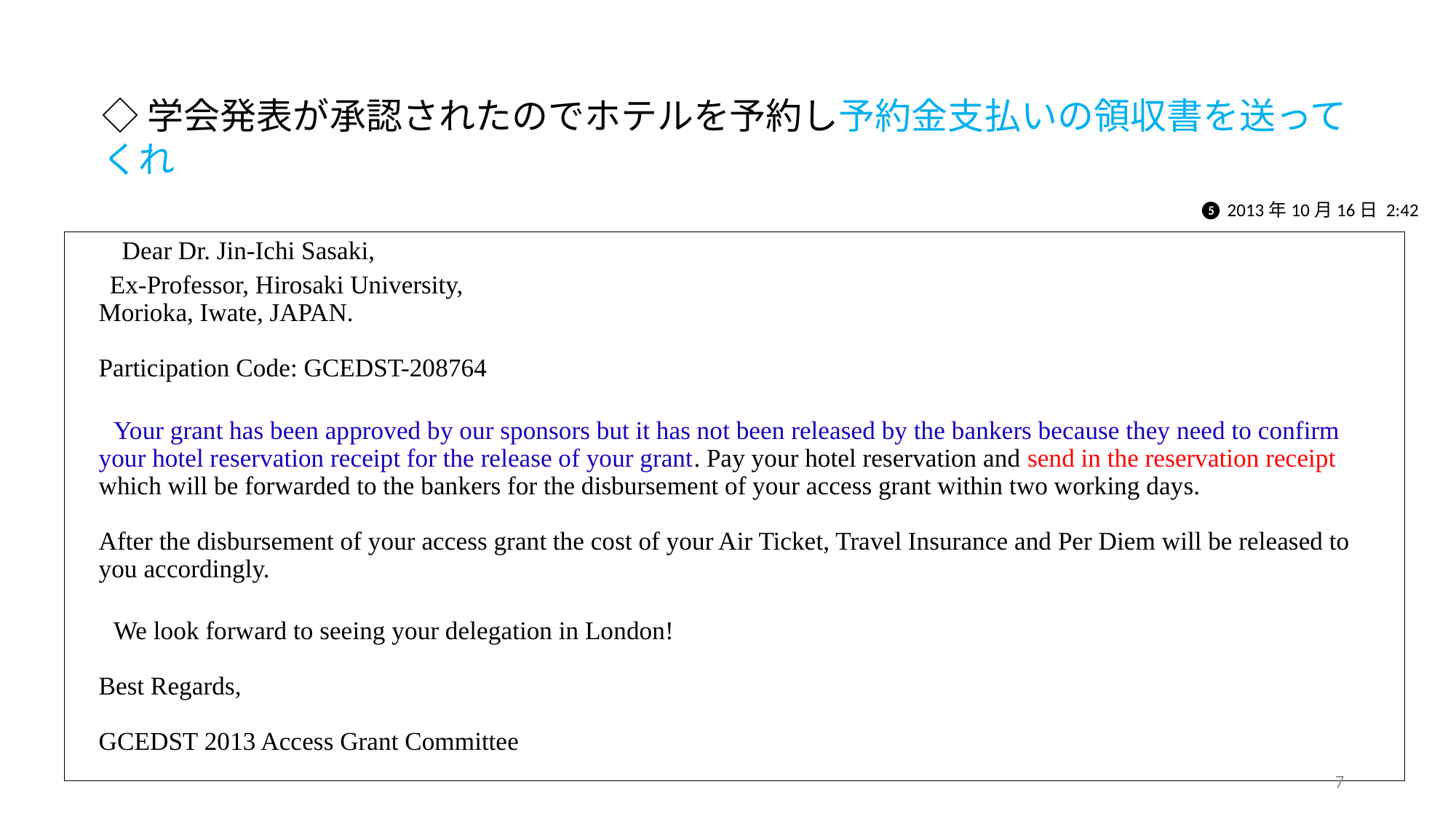

◇学会発表が承認されたのでホテルを予約し予約金支払いの領収書を送ってくれ
❺ 2013年10月16日 2:42
        Dear Dr. Jin-Ichi Sasaki,
　 Ex-Professor, Hirosaki University,
Morioka, Iwate, JAPAN.
Participation Code: GCEDST-208764
      Your grant has been approved by our sponsors but it has not been released by the bankers because they need to confirm your hotel reservation receipt for the release of your grant. Pay your hotel reservation and send in the reservation receipt which will be forwarded to the bankers for the disbursement of your access grant within two working days.
After the disbursement of your access grant the cost of your Air Ticket, Travel Insurance and Per Diem will be released to you accordingly.
      We look forward to seeing your delegation in London!
Best Regards,
GCEDST 2013 Access Grant Committee
7